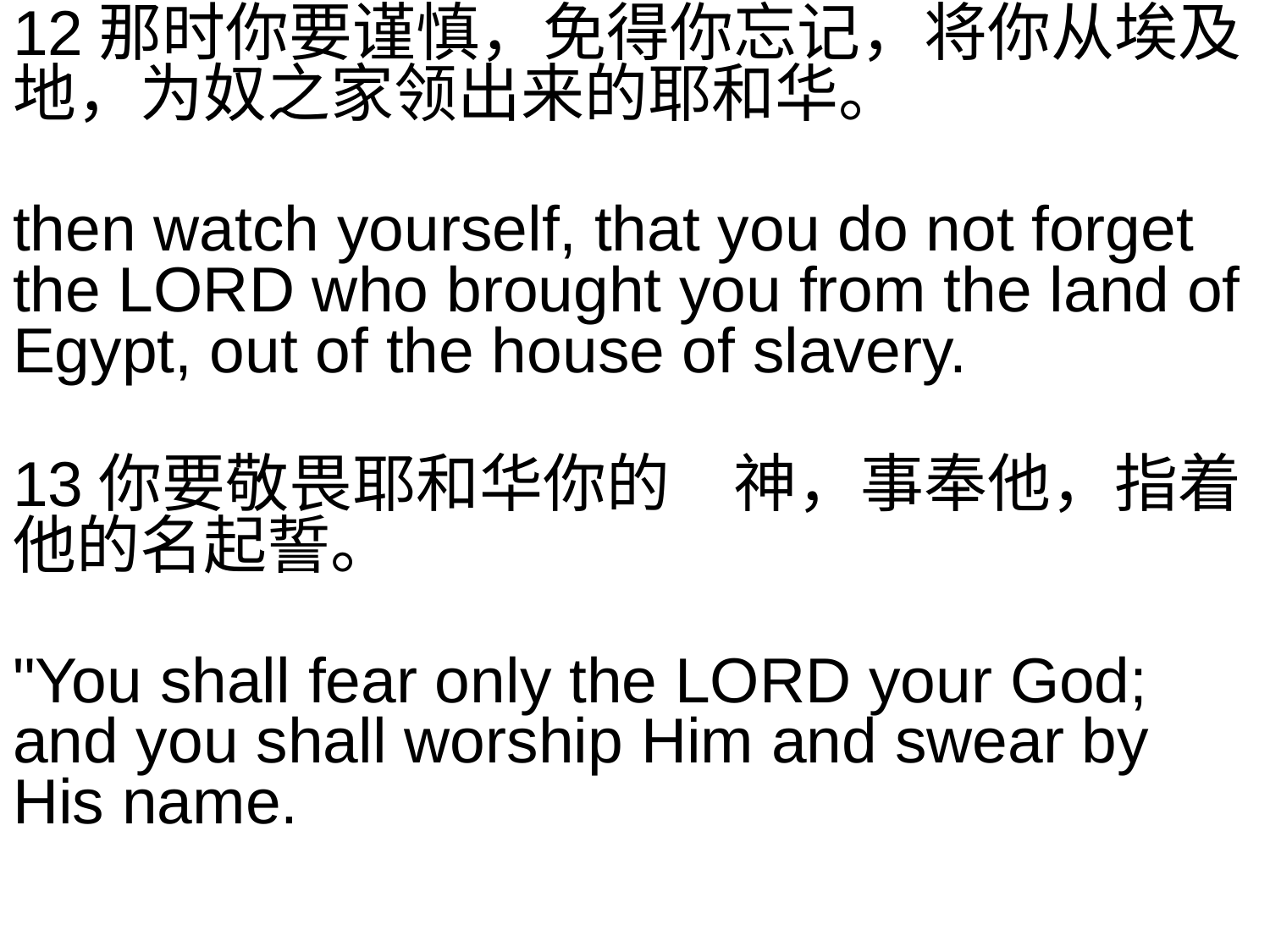

12那时你要谨慎，免得你忘记，将你从埃及地，为奴之家领出来的耶和华。
then watch yourself, that you do not forget the LORD who brought you from the land of Egypt, out of the house of slavery.
13你要敬畏耶和华你的　神，事奉他，指着他的名起誓。
"You shall fear only the LORD your God; and you shall worship Him and swear by His name.